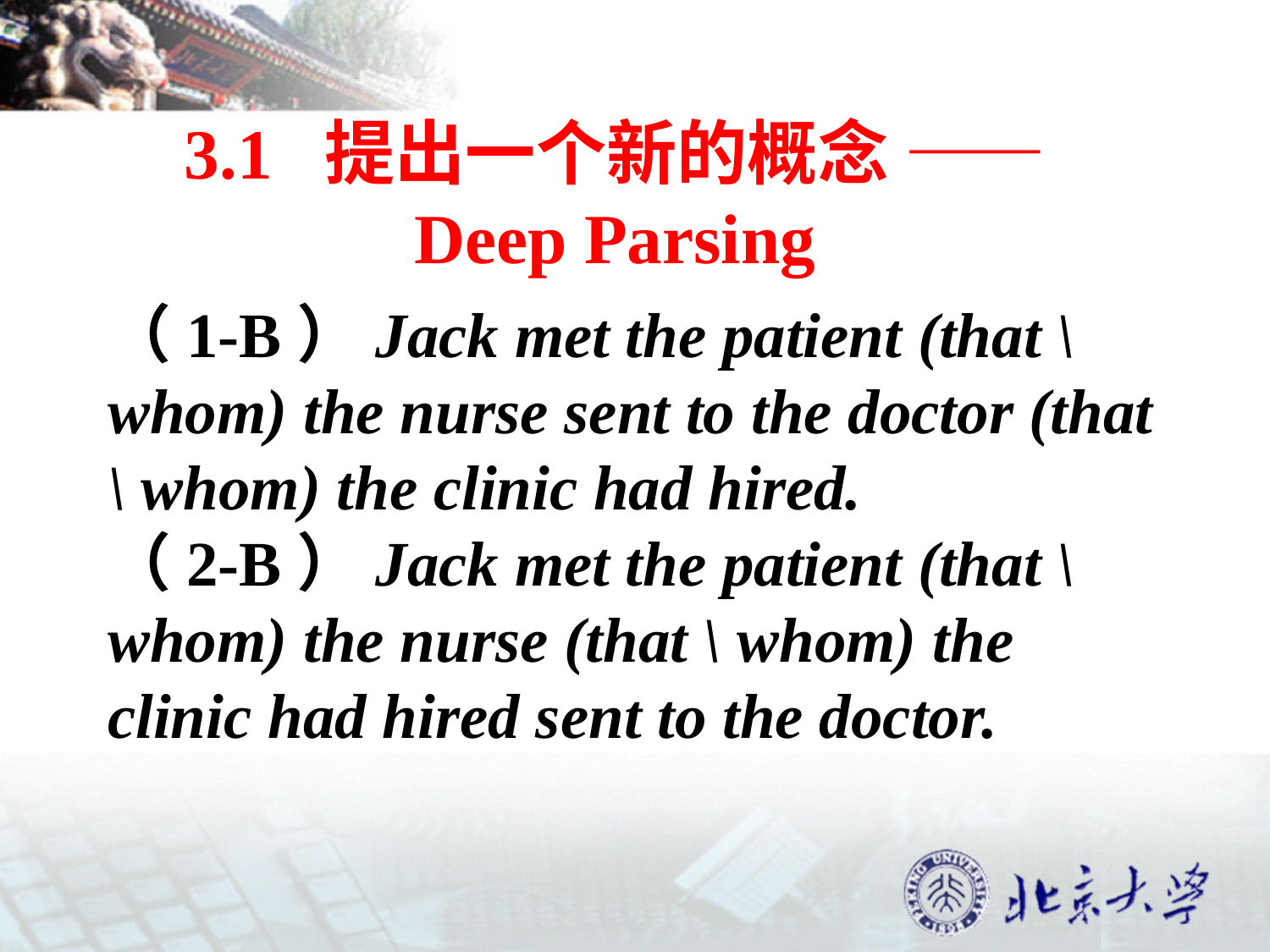

3.1  提出一个新的概念 —— Deep Parsing
（1-B）Jack met the patient (that \
whom) the nurse sent to the doctor (that
\ whom) the clinic had hired.
（2-B）Jack met the patient (that \
whom) the nurse (that \ whom) the
clinic had hired sent to the doctor.